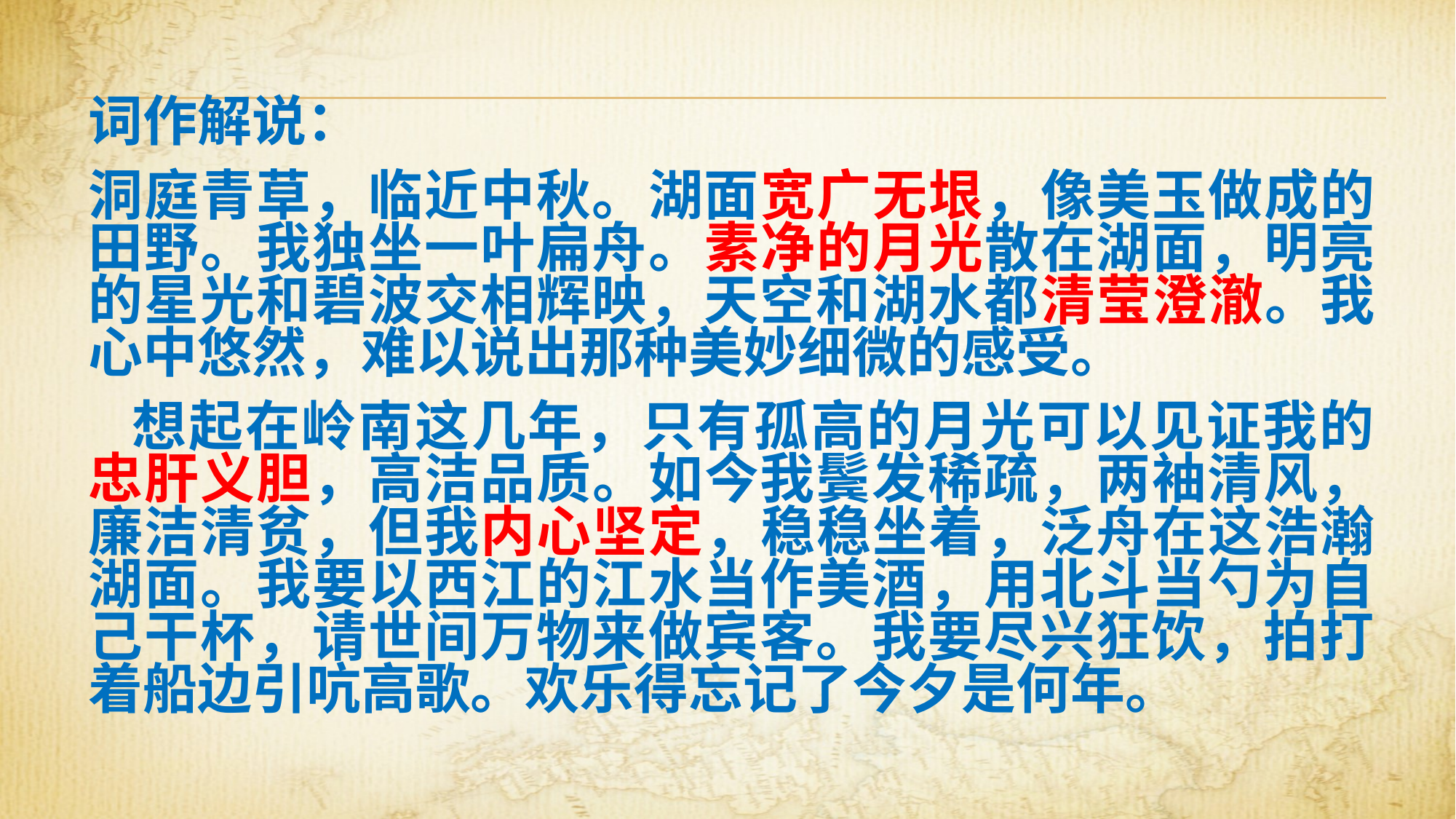

#
词作解说：
洞庭青草，临近中秋。湖面宽广无垠，像美玉做成的田野。我独坐一叶扁舟。素净的月光散在湖面，明亮的星光和碧波交相辉映，天空和湖水都清莹澄澈。我心中悠然，难以说出那种美妙细微的感受。
  想起在岭南这几年，只有孤高的月光可以见证我的忠肝义胆，高洁品质。如今我鬓发稀疏，两袖清风，廉洁清贫，但我内心坚定，稳稳坐着，泛舟在这浩瀚湖面。我要以西江的江水当作美酒，用北斗当勺为自己干杯，请世间万物来做宾客。我要尽兴狂饮，拍打着船边引吭高歌。欢乐得忘记了今夕是何年。